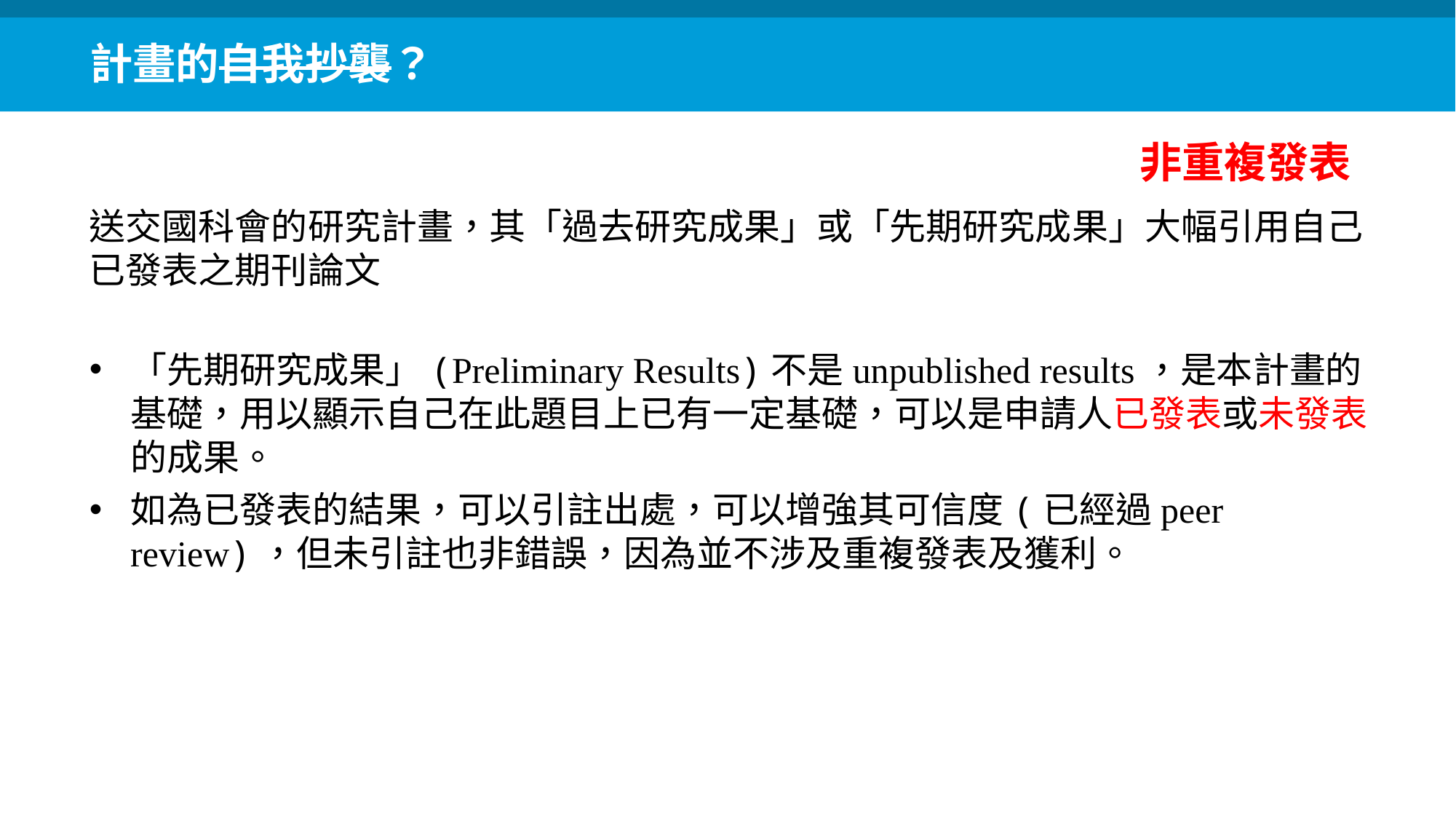

計畫的自我抄襲？
非重複發表
送交國科會的研究計畫，其「過去研究成果」或「先期研究成果」大幅引用自己已發表之期刊論文
「先期研究成果」(Preliminary Results)不是unpublished results，是本計畫的基礎，用以顯示自己在此題目上已有一定基礎，可以是申請人已發表或未發表的成果。
如為已發表的結果，可以引註出處，可以增強其可信度(已經過peer review)，但未引註也非錯誤，因為並不涉及重複發表及獲利。